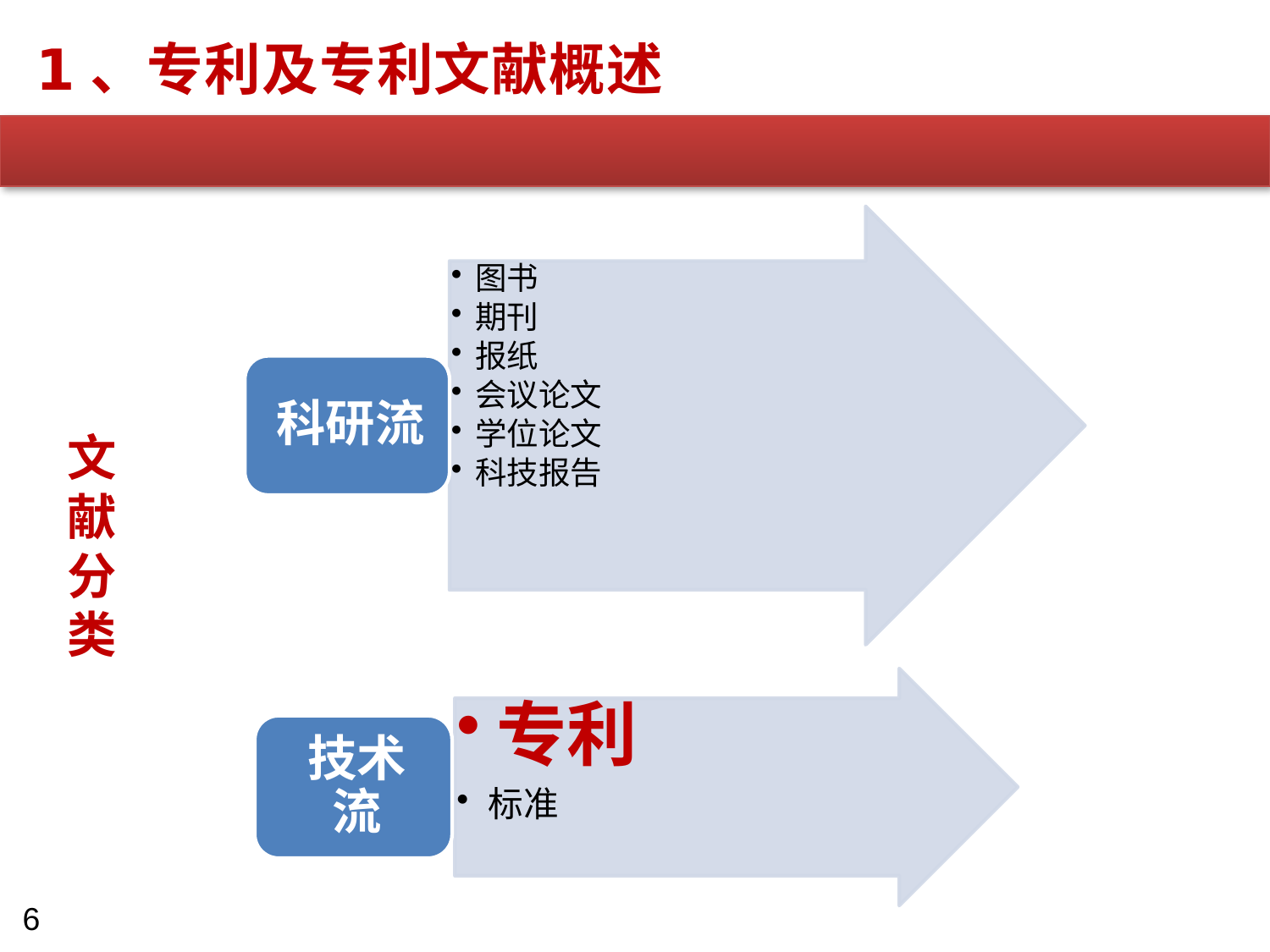

# 1、专利及专利文献概述

图书
期刊
报纸
会议论文
学位论文
科技报告
科研流
专利
标准
技术流
文
献
分
类